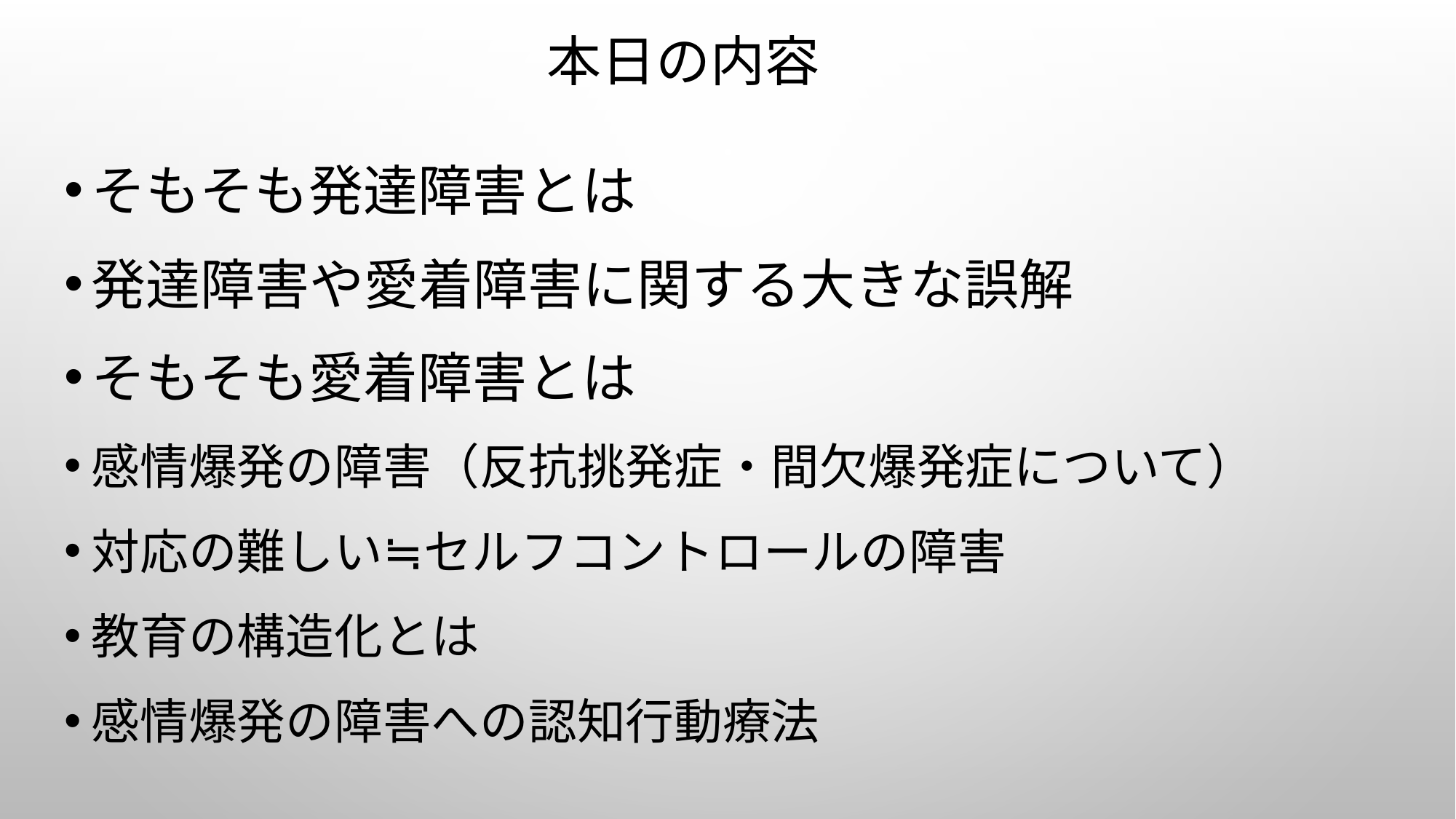

# 本日の内容
そもそも発達障害とは
発達障害や愛着障害に関する大きな誤解
そもそも愛着障害とは
感情爆発の障害（反抗挑発症・間欠爆発症について）
対応の難しい≒セルフコントロールの障害
教育の構造化とは
感情爆発の障害への認知行動療法